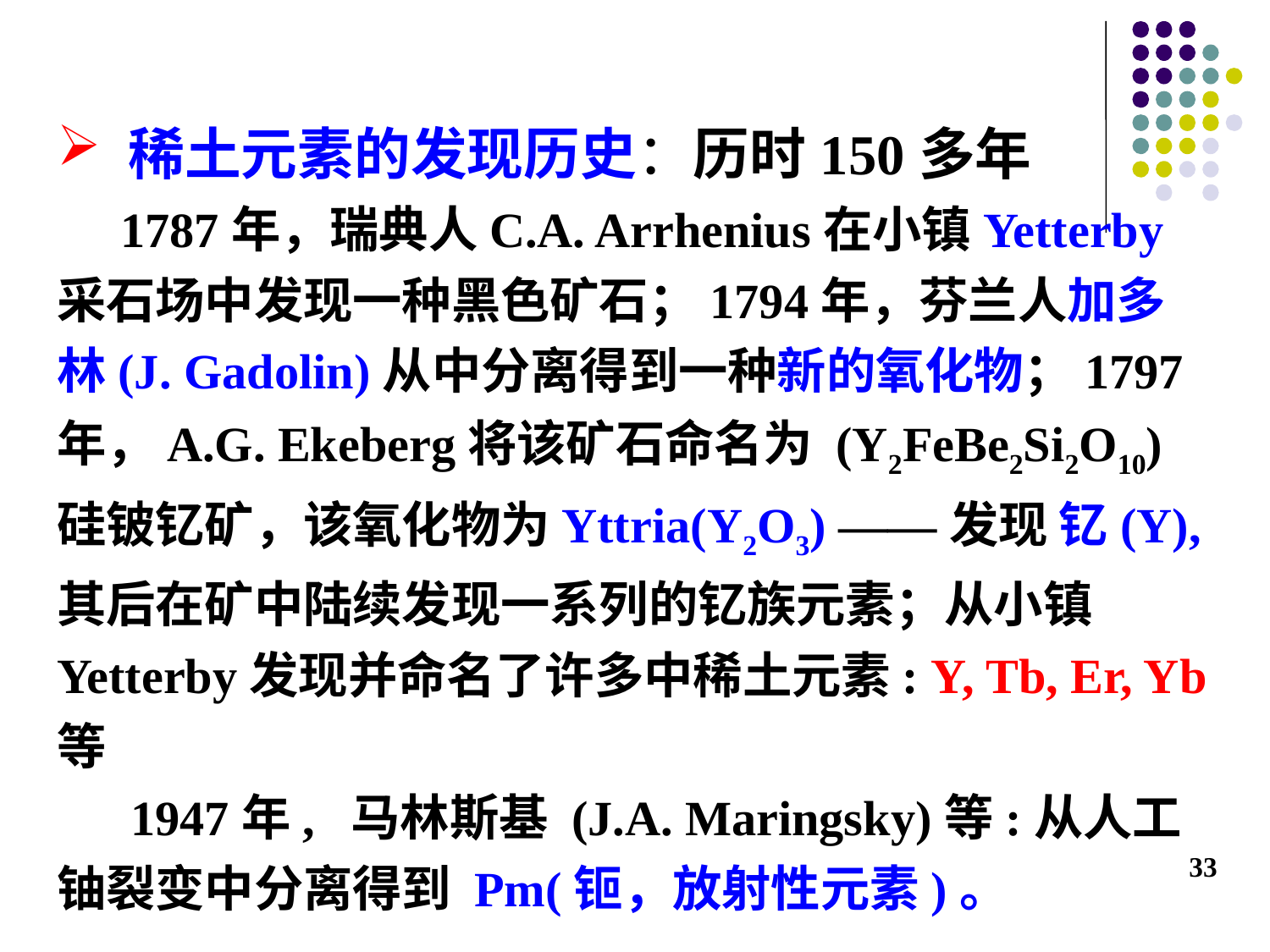

稀土元素的发现历史：历时150多年
      1787年，瑞典人C.A. Arrhenius在小镇Yetterby采石场中发现一种黑色矿石；1794年，芬兰人加多林(J. Gadolin)从中分离得到一种新的氧化物；1797年，A.G. Ekeberg将该矿石命名为 (Y2FeBe2Si2O10)硅铍钇矿，该氧化物为Yttria(Y2O3) ——发现 钇(Y), 其后在矿中陆续发现一系列的钇族元素；从小镇Yetterby发现并命名了许多中稀土元素: Y, Tb, Er, Yb等
      1947年,  马林斯基 (J.A. Maringsky)等:从人工铀裂变中分离得到 Pm(钷，放射性元素)。
33